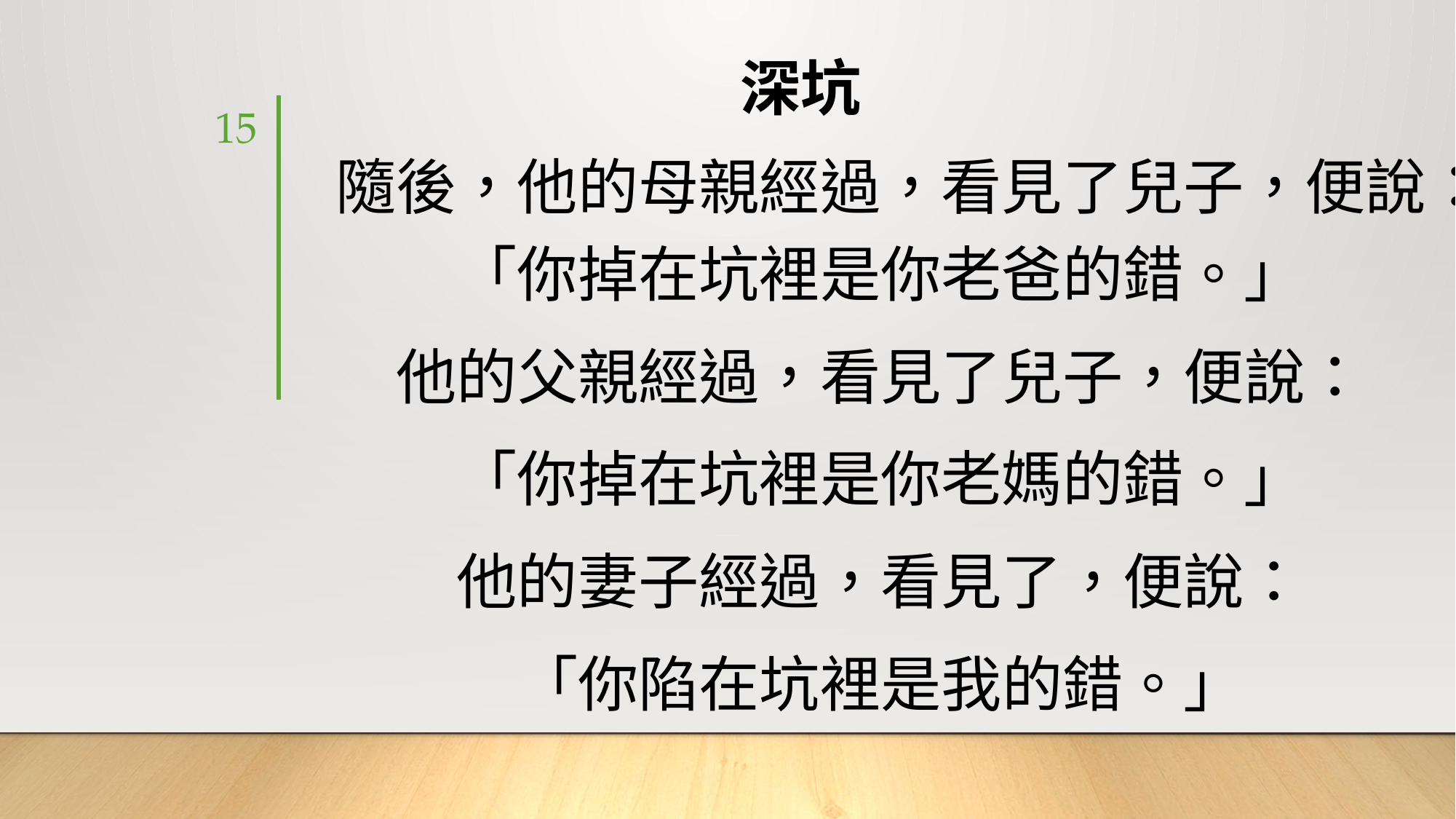

深坑
15
隨後，他的母親經過，看見了兒子，便說：「你掉在坑裡是你老爸的錯。」
他的父親經過，看見了兒子，便說：
「你掉在坑裡是你老媽的錯。」
他的妻子經過，看見了，便說：
「你陷在坑裡是我的錯。」